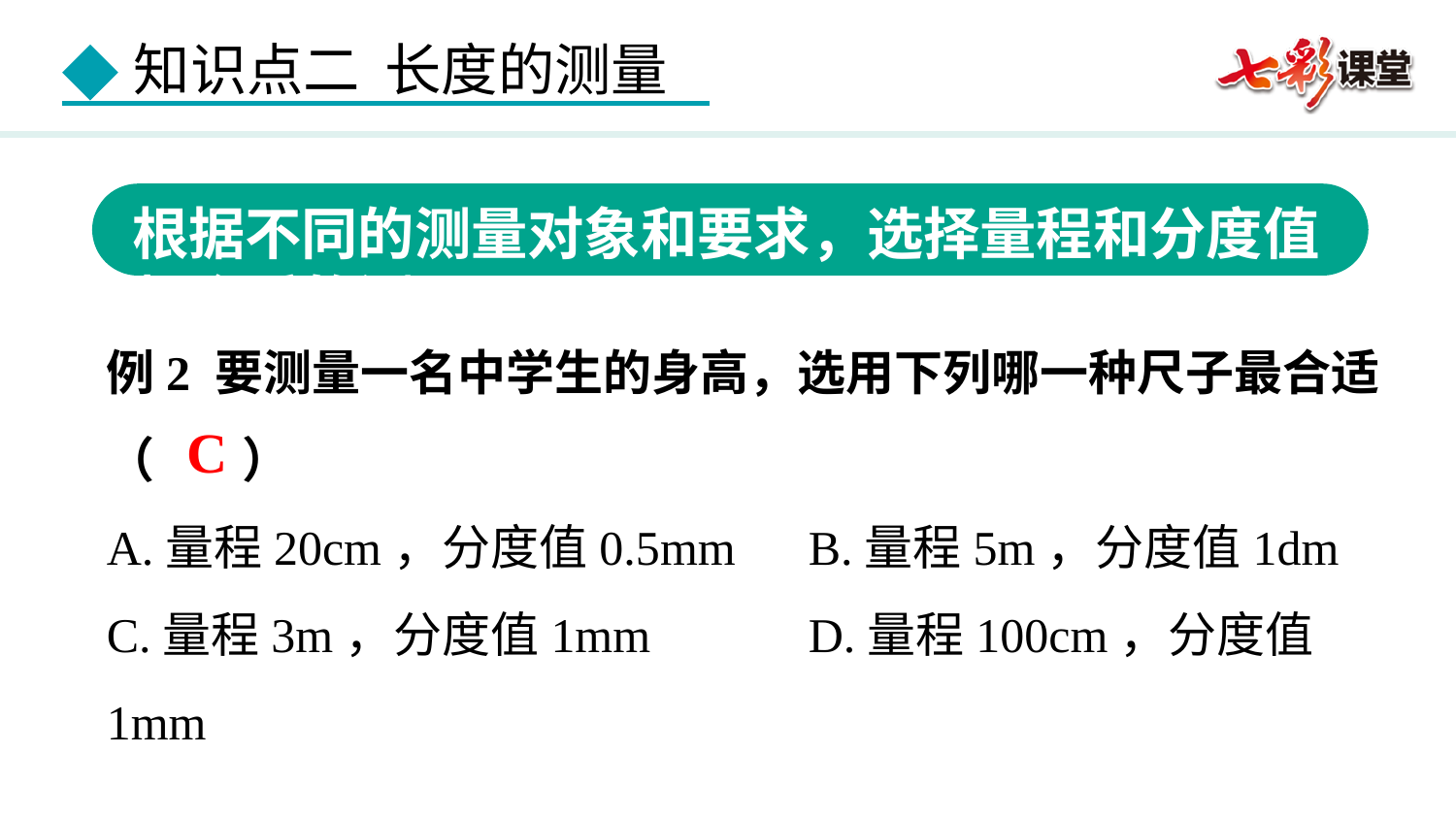

根据不同的测量对象和要求，选择量程和分度值都合适的测量工具
例2 要测量一名中学生的身高，选用下列哪一种尺子最合适（        ）
A.量程20cm，分度值0.5mm      B.量程5m，分度值1dm
C.量程3m，分度值1mm             D.量程100cm，分度值1mm
C